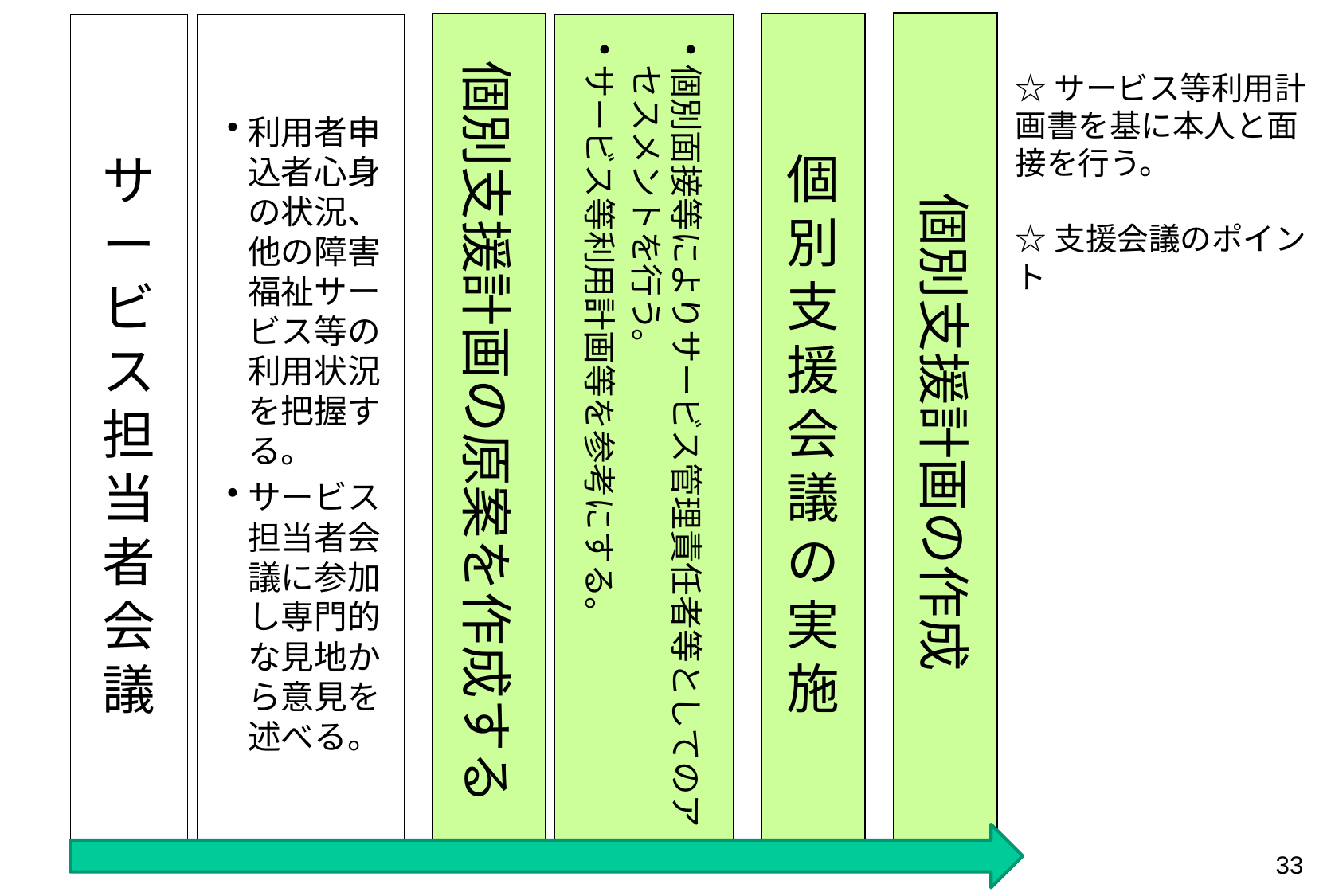

個別支援計画の作成
個別支援計画の原案を作成する
個別支援会議の実施
利用者申込者心身の状況、他の障害福祉サービス等の利用状況を把握する。
サービス担当者会議に参加し専門的な見地から意見を述べる。
個別面接等によりサービス管理責任者等としてのアセスメントを行う。
サービス等利用計画等を参考にする。
# サービス担当者会議
☆サービス等利用計画書を基に本人と面接を行う。

☆支援会議のポイント

33